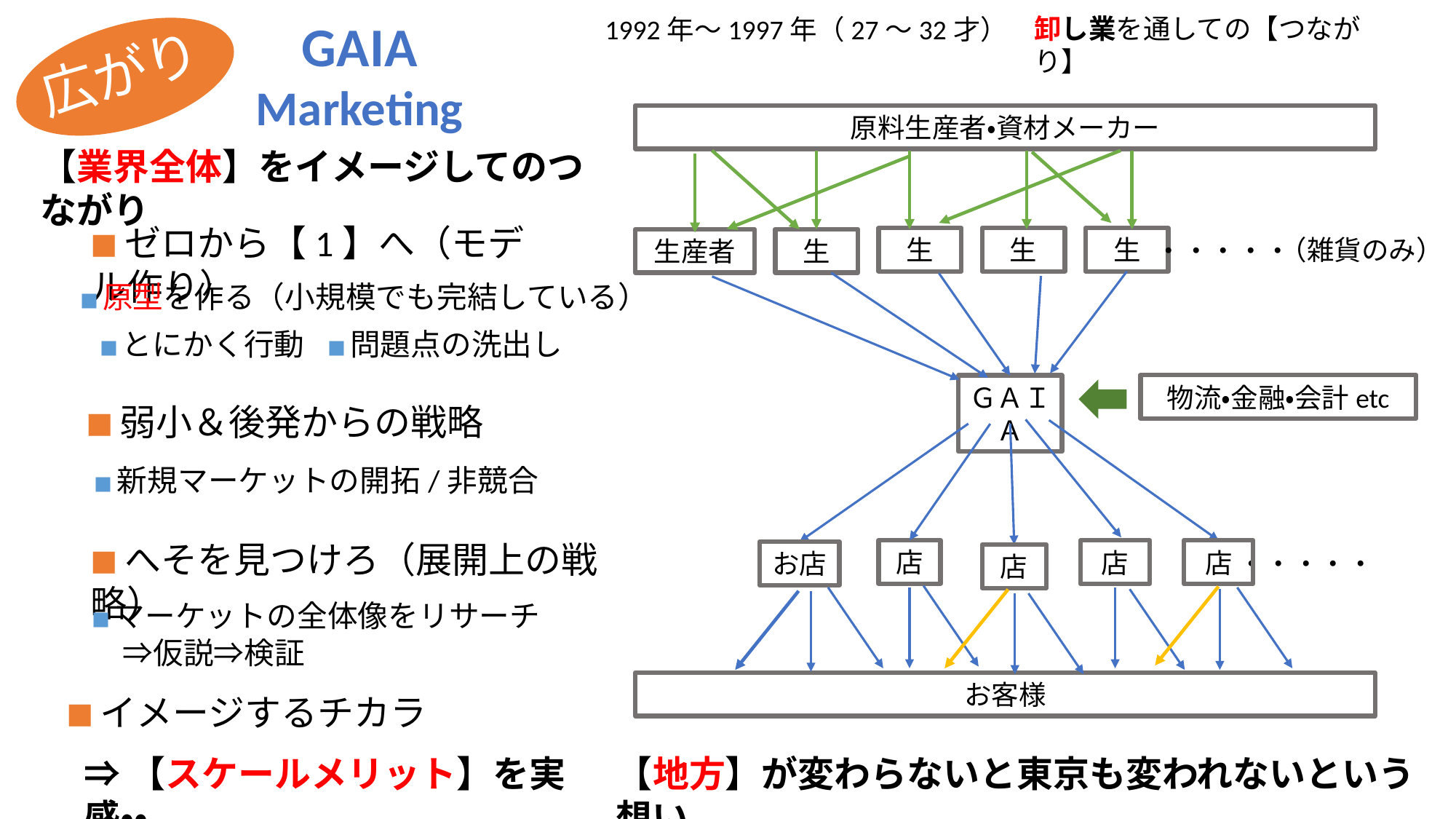

GAIA
Marketing
卸し業を通しての【つながり】
1992年～1997年（27～32才）

広がり
原料生産者・資材メーカー
【業界全体】をイメージしてのつながり
■ゼロから【1】へ（モデル作り）
生
生
生
（雑貨のみ）
・・・・・
生産者
生
■原型を作る（小規模でも完結している）
■とにかく行動
■問題点の洗出し
物流・金融・会計etc

ＧＡＩＡ
■弱小＆後発からの戦略
店
店
お店
店
■新規マーケットの開拓/非競合
■へそを見つけろ（展開上の戦略）
店
・・・・・
■マーケットの全体像をリサーチ
　⇒仮説⇒検証
お客様
■イメージするチカラ
⇒【スケールメリット】を実感・・。
【地方】が変わらないと東京も変われないという想い。